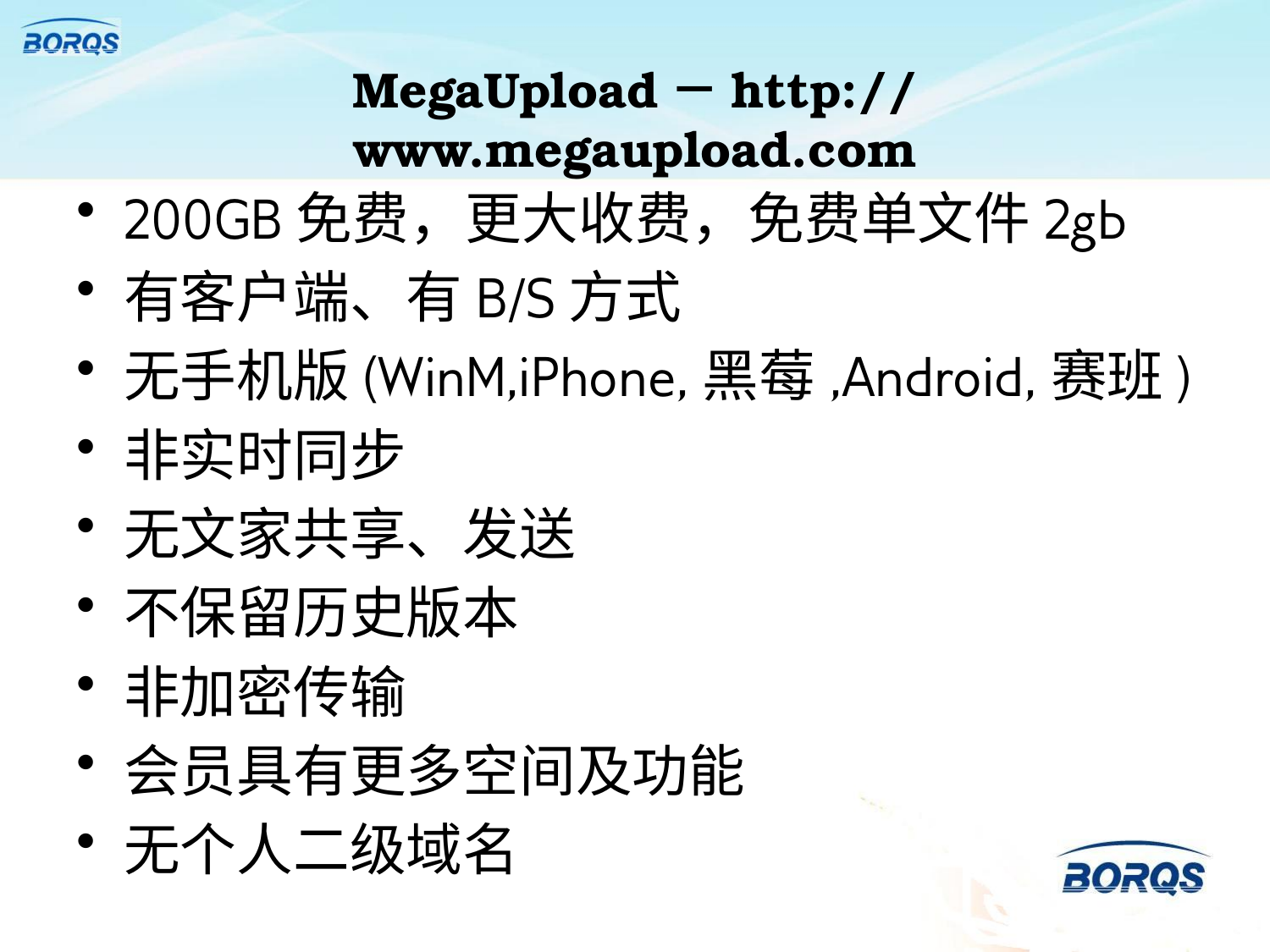

# MegaUpload－http://www.megaupload.com
200GB免费，更大收费，免费单文件2gb
有客户端、有B/S方式
无手机版(WinM,iPhone,黑莓,Android,赛班)
非实时同步
无文家共享、发送
不保留历史版本
非加密传输
会员具有更多空间及功能
无个人二级域名